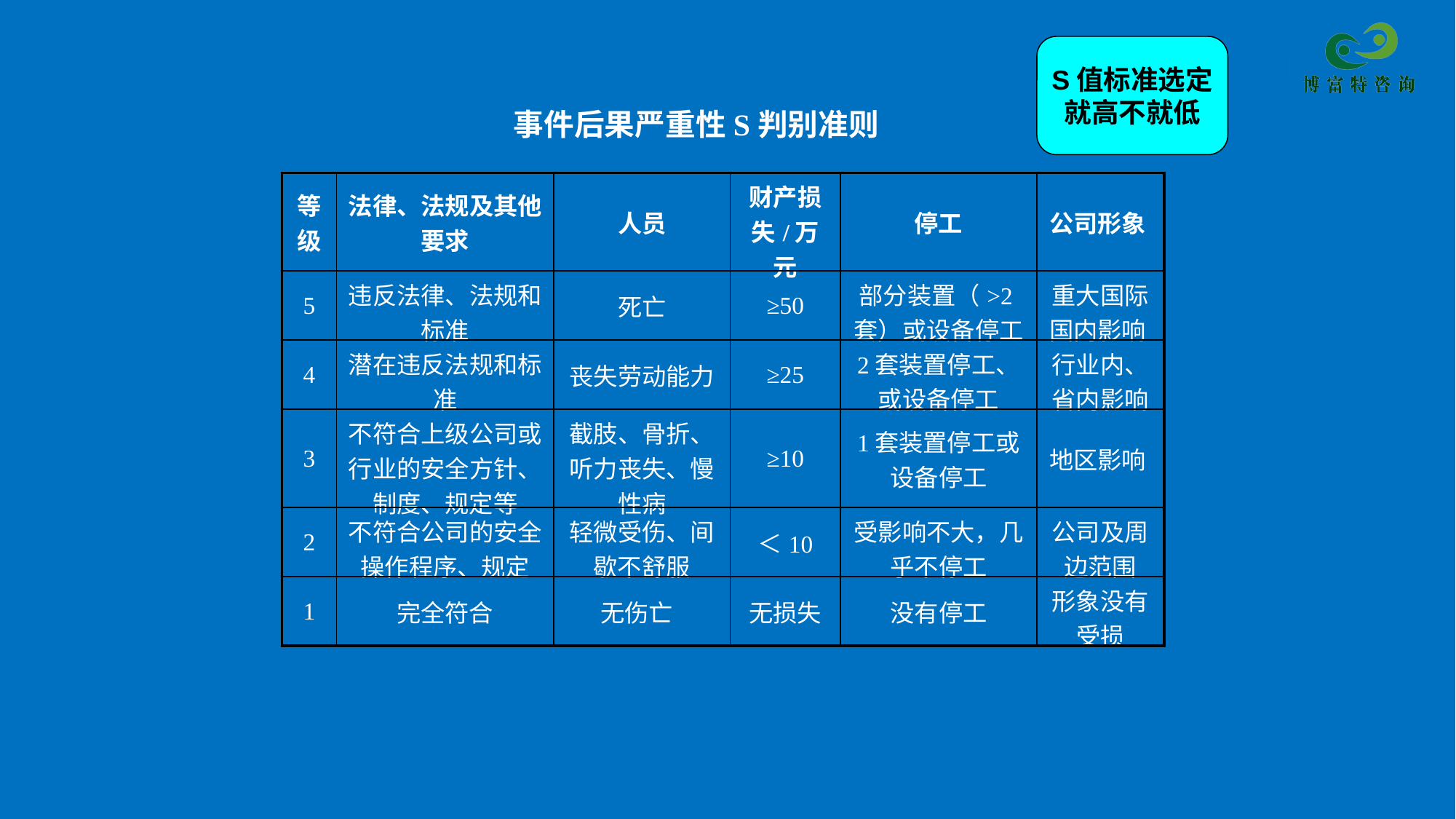

S值标准选定
就高不就低
事件后果严重性S判别准则
| 等 级 | 法律、法规及其他要求 | 人员 | 财产损失/万元 | 停工 | 公司形象 |
| --- | --- | --- | --- | --- | --- |
| 5 | 违反法律、法规和标准 | 死亡 | ≥50 | 部分装置（>2套）或设备停工 | 重大国际国内影响 |
| 4 | 潜在违反法规和标准 | 丧失劳动能力 | ≥25 | 2套装置停工、或设备停工 | 行业内、省内影响 |
| 3 | 不符合上级公司或行业的安全方针、制度、规定等 | 截肢、骨折、听力丧失、慢性病 | ≥10 | 1套装置停工或设备停工 | 地区影响 |
| 2 | 不符合公司的安全操作程序、规定 | 轻微受伤、间歇不舒服 | ＜10 | 受影响不大，几乎不停工 | 公司及周边范围 |
| 1 | 完全符合 | 无伤亡 | 无损失 | 没有停工 | 形象没有受损 |
14